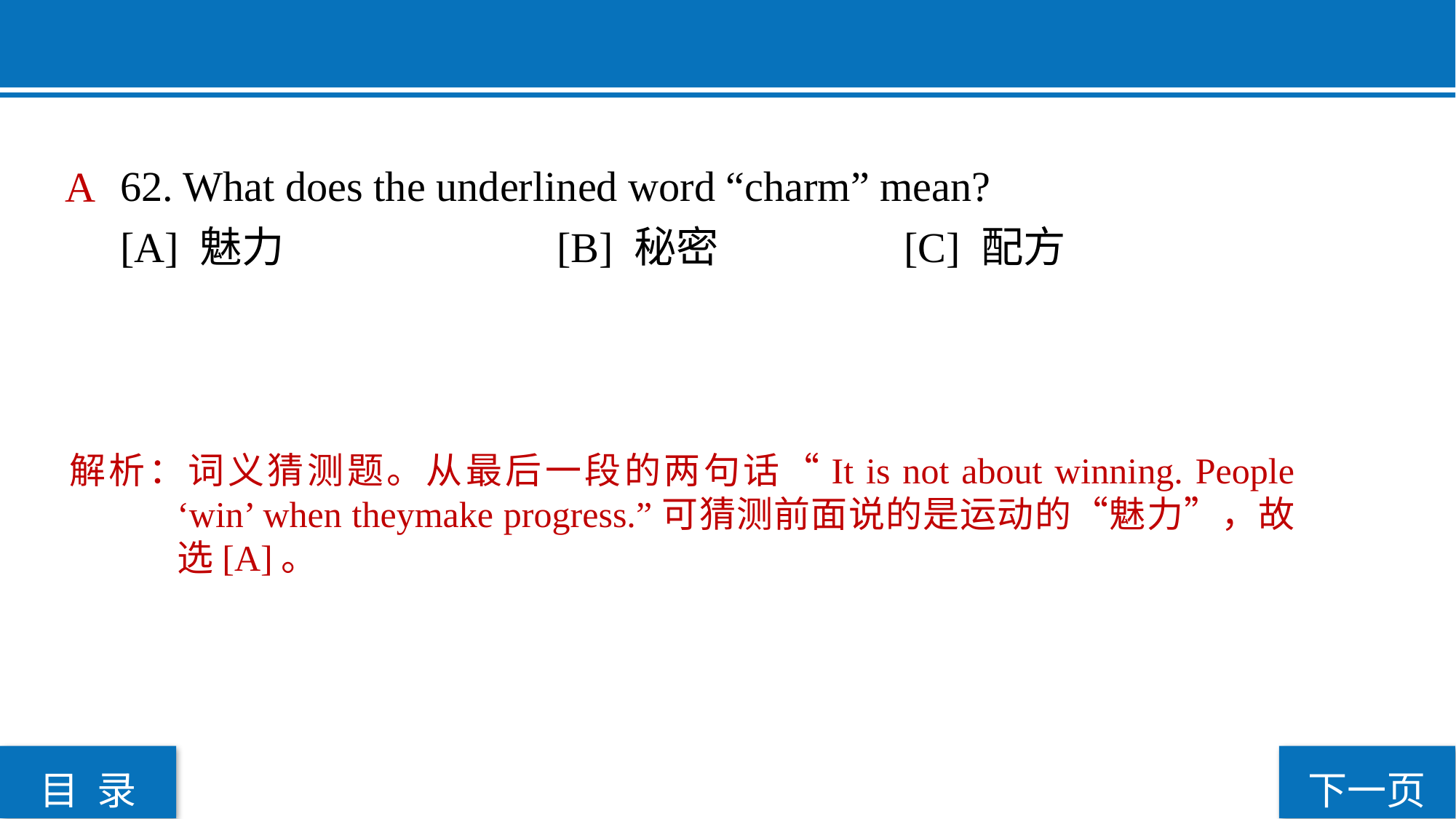

62. What does the underlined word “charm” mean?
[A] 魅力			[B] 秘密		 [C] 配方
 A
解析：词义猜测题。从最后一段的两句话“It is not about winning. People ‘win’ when theymake progress.”可猜测前面说的是运动的“魅力”，故选[A]。